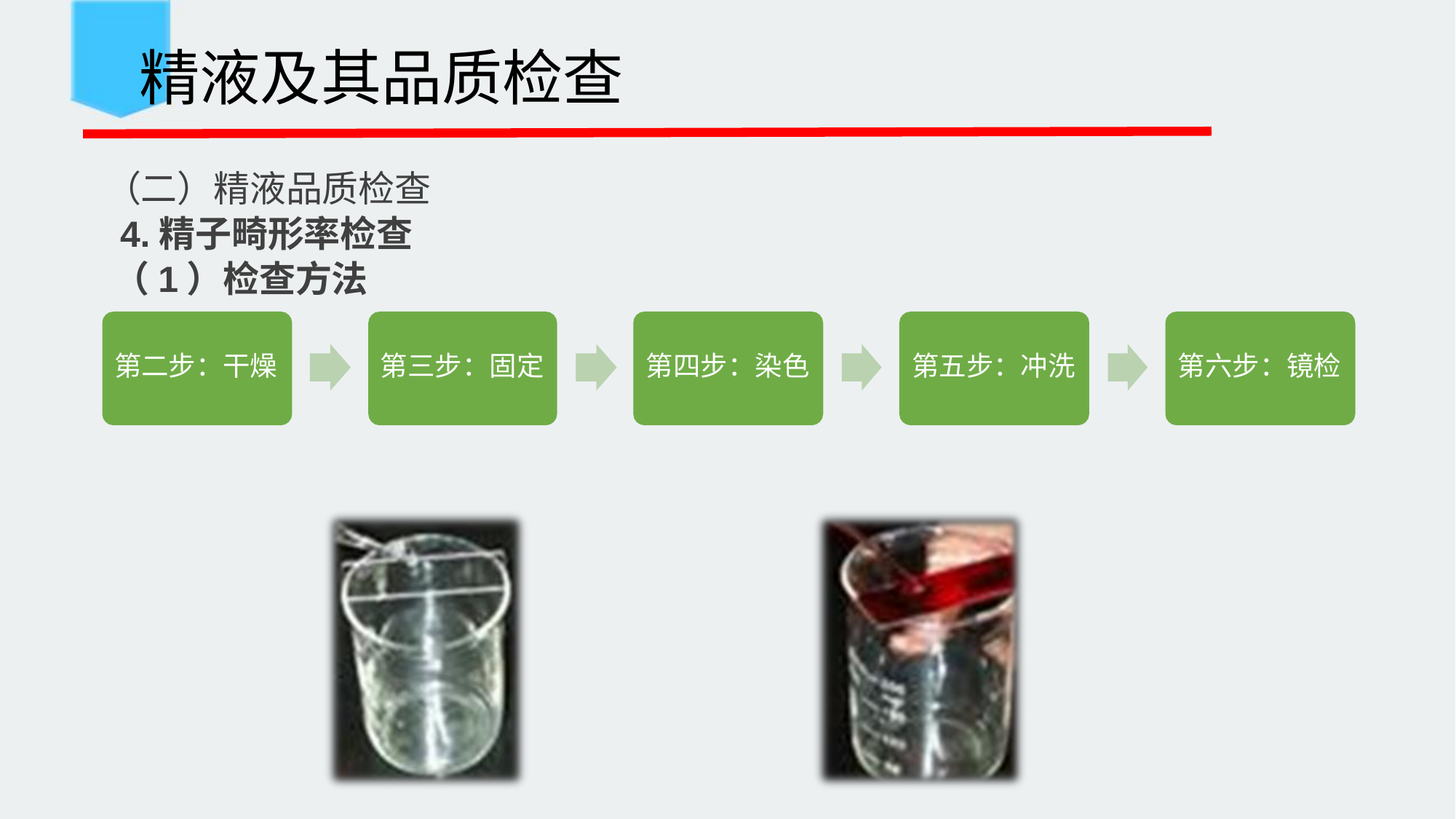

精液及其品质检查
  （二）精液品质检查
    4.精子畸形率检查
   （1）检查方法

第二步：干燥
第三步：固定
第四步：染色
第五步：冲洗
第六步：镜检